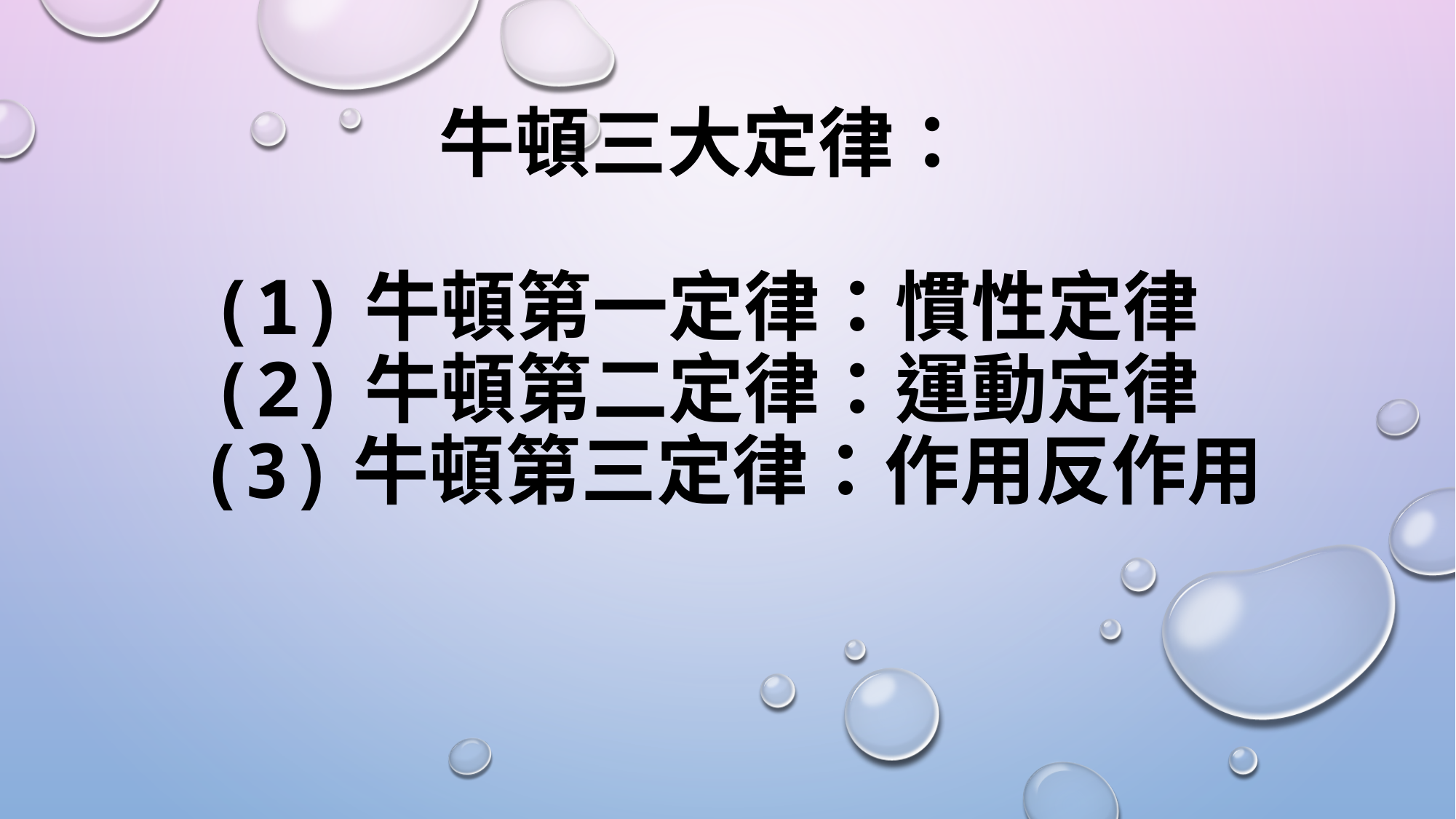

# 牛頓三大定律： (1)牛頓第一定律：慣性定律 (2)牛頓第二定律：運動定律 (3)牛頓第三定律：作用反作用